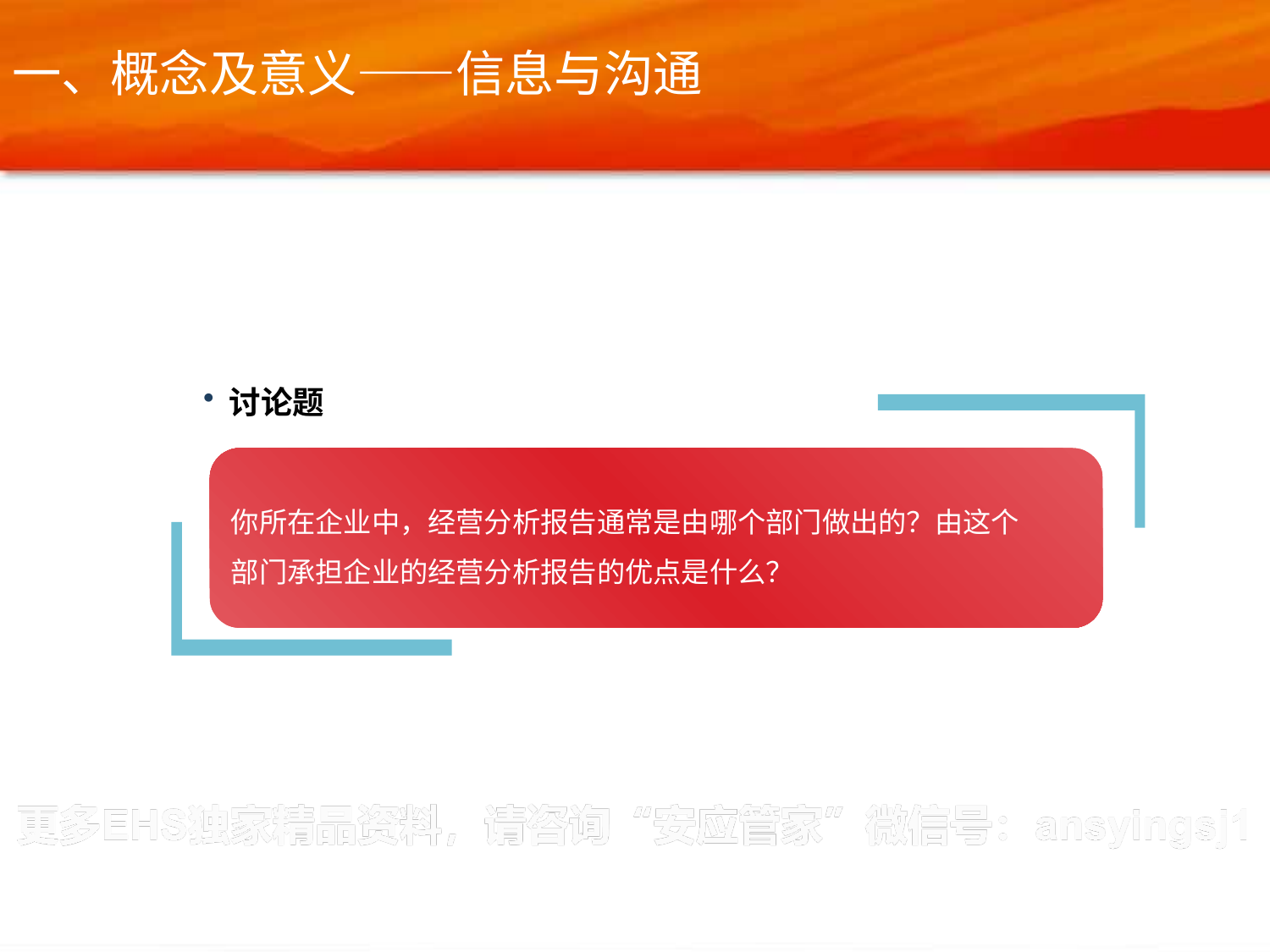

一、概念及意义——信息与沟通
 讨论题

你所在企业中，经营分析报告通常是由哪个部门做出的？由这个
部门承担企业的经营分析报告的优点是什么？